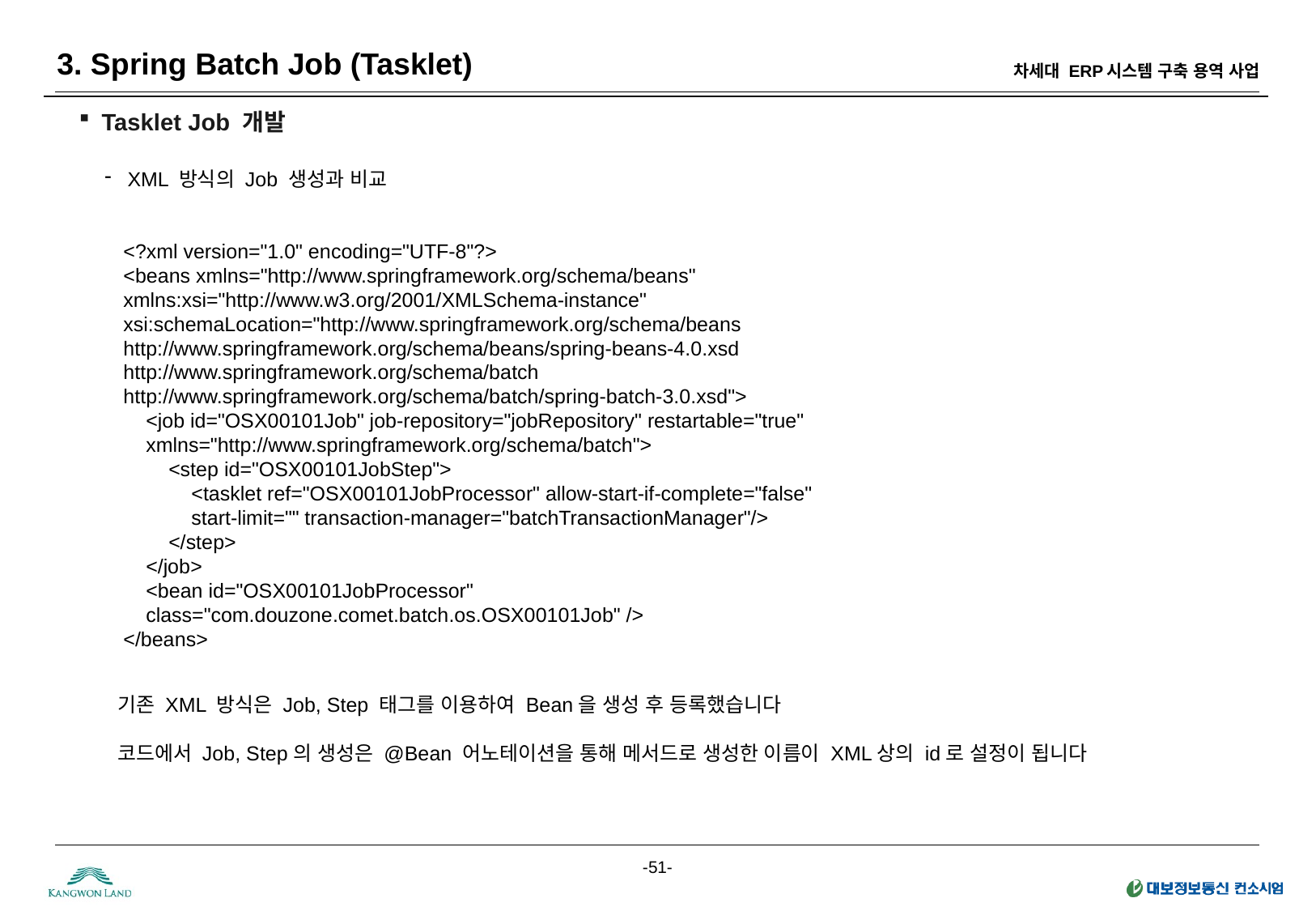

3. Spring Batch Job (Tasklet)
Tasklet Job 개발

XML 방식의 Job 생성과 비교
<?xml version="1.0" encoding="UTF-8"?>
<beans xmlns="http://www.springframework.org/schema/beans"
xmlns:xsi="http://www.w3.org/2001/XMLSchema-instance"
xsi:schemaLocation="http://www.springframework.org/schema/beans
http://www.springframework.org/schema/beans/spring-beans-4.0.xsd
http://www.springframework.org/schema/batch
http://www.springframework.org/schema/batch/spring-batch-3.0.xsd">
    <job id="OSX00101Job" job-repository="jobRepository" restartable="true"
    xmlns="http://www.springframework.org/schema/batch">
        <step id="OSX00101JobStep">
            <tasklet ref="OSX00101JobProcessor" allow-start-if-complete="false"
            start-limit="" transaction-manager="batchTransactionManager"/>
        </step>
    </job>
    <bean id="OSX00101JobProcessor"
    class="com.douzone.comet.batch.os.OSX00101Job" />
</beans>
기존 XML 방식은 Job, Step 태그를 이용하여 Bean을 생성 후 등록했습니다
코드에서 Job, Step의 생성은 @Bean 어노테이션을 통해 메서드로 생성한 이름이 XML상의 id로 설정이 됩니다